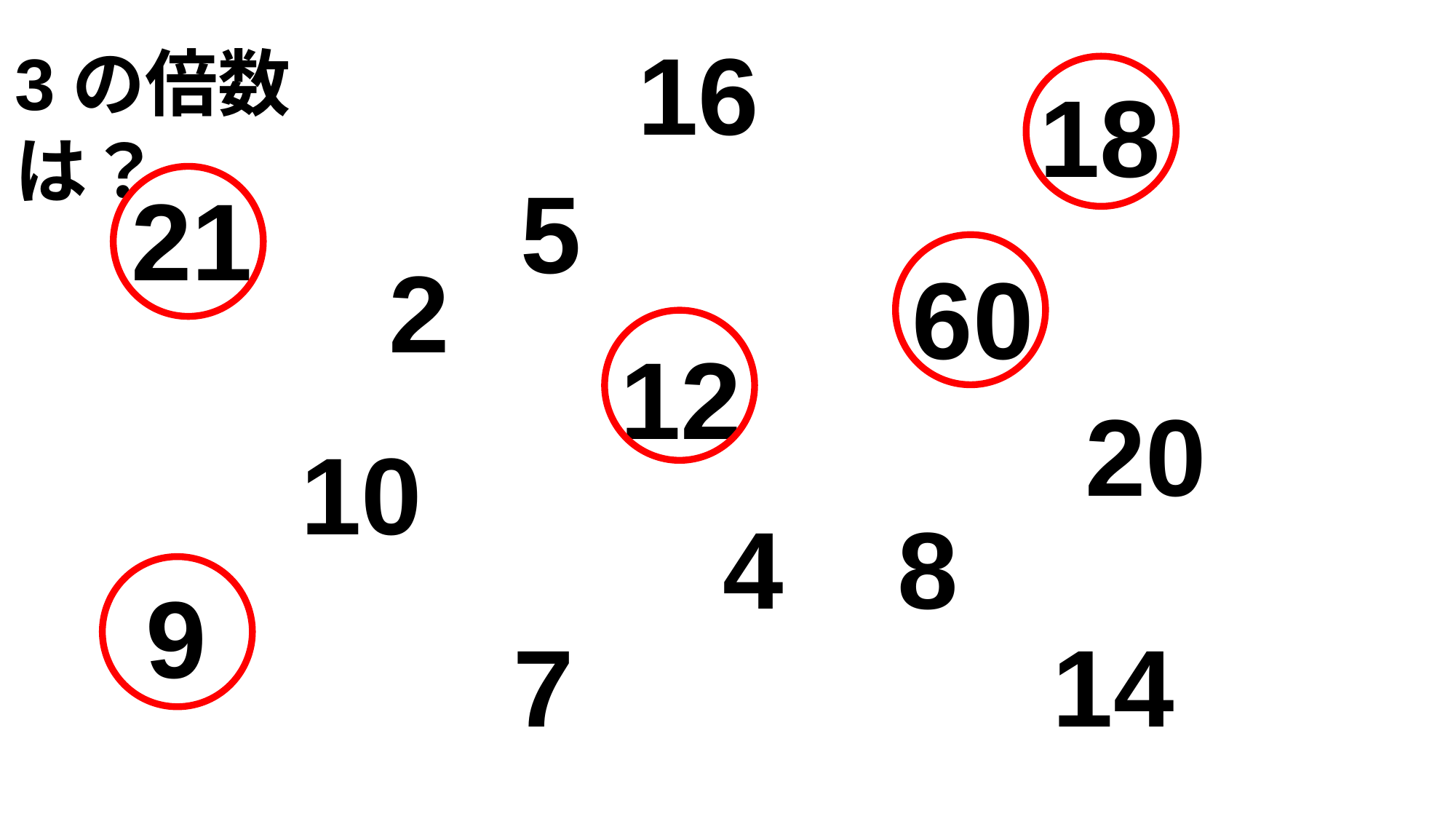

16
3の倍数は？

18
5

21

2
60

12
20
10
8
4

9
7
14